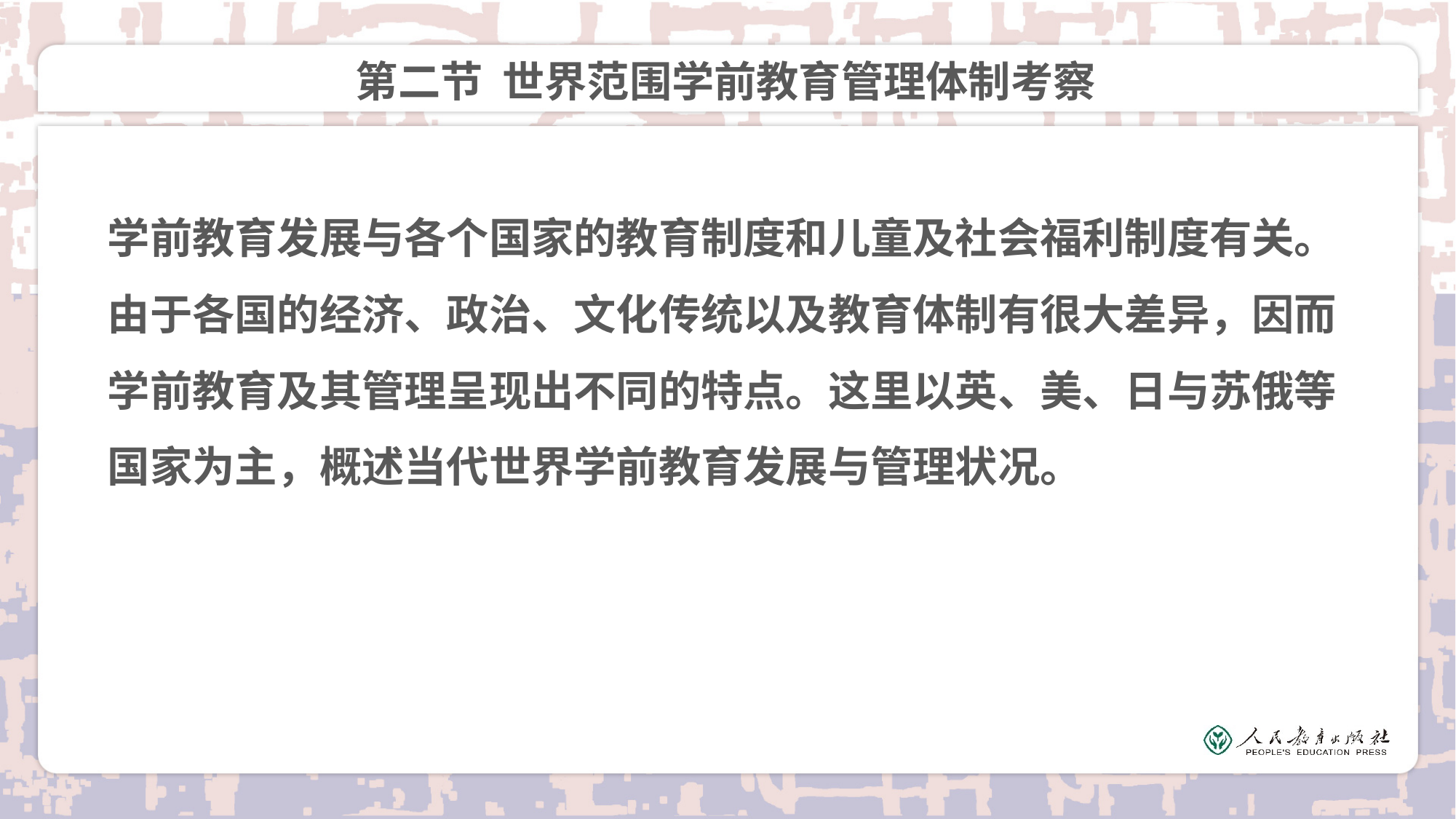

# 第二节  世界范围学前教育管理体制考察
学前教育发展与各个国家的教育制度和儿童及社会福利制度有关。由于各国的经济、政治、文化传统以及教育体制有很大差异，因而学前教育及其管理呈现出不同的特点。这里以英、美、日与苏俄等国家为主，概述当代世界学前教育发展与管理状况。